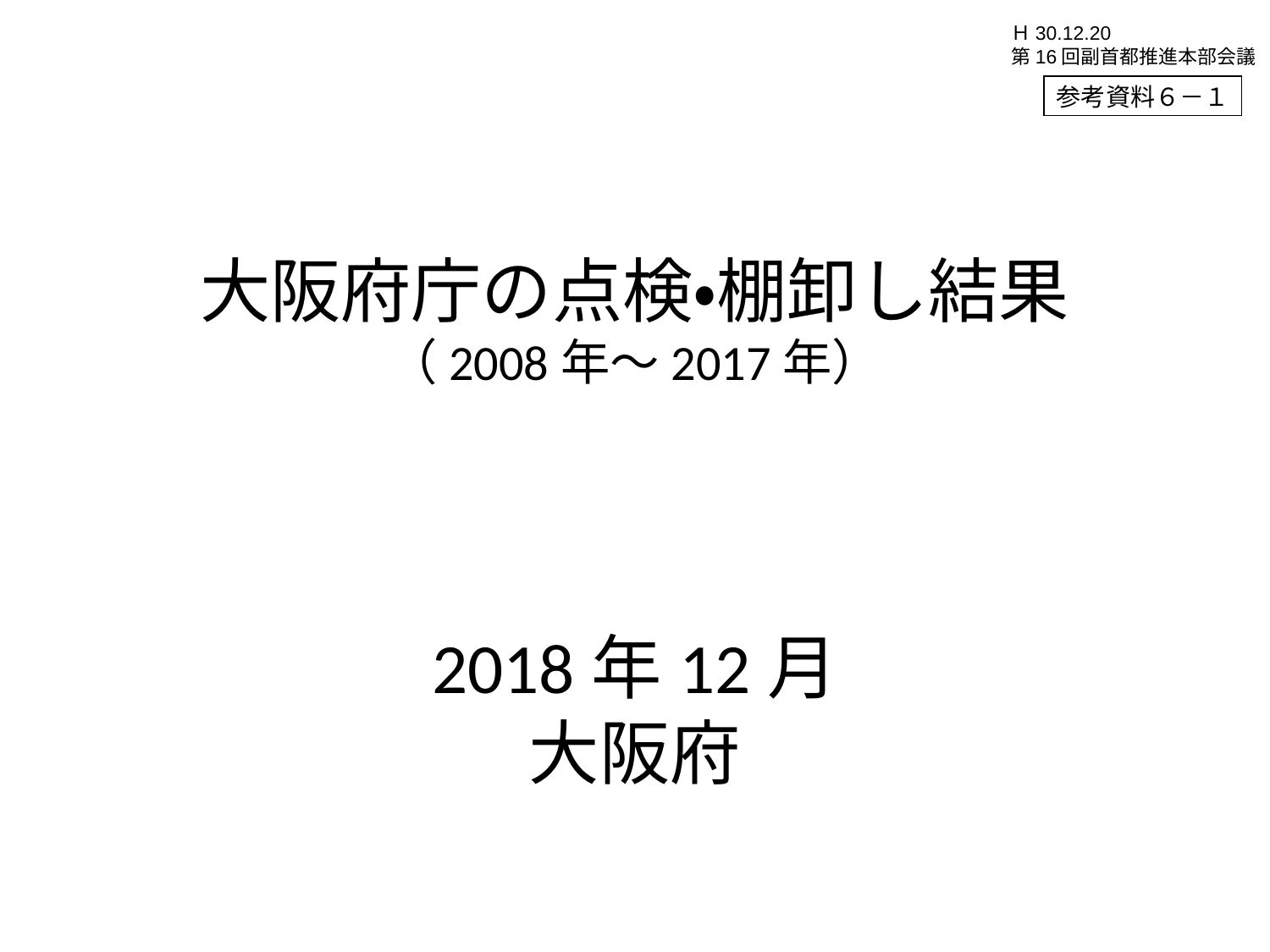

Ｈ30.12.20
第16回副首都推進本部会議
参考資料６－１
# 大阪府庁の点検・棚卸し結果 （2008年～2017年）
2018年12月
大阪府